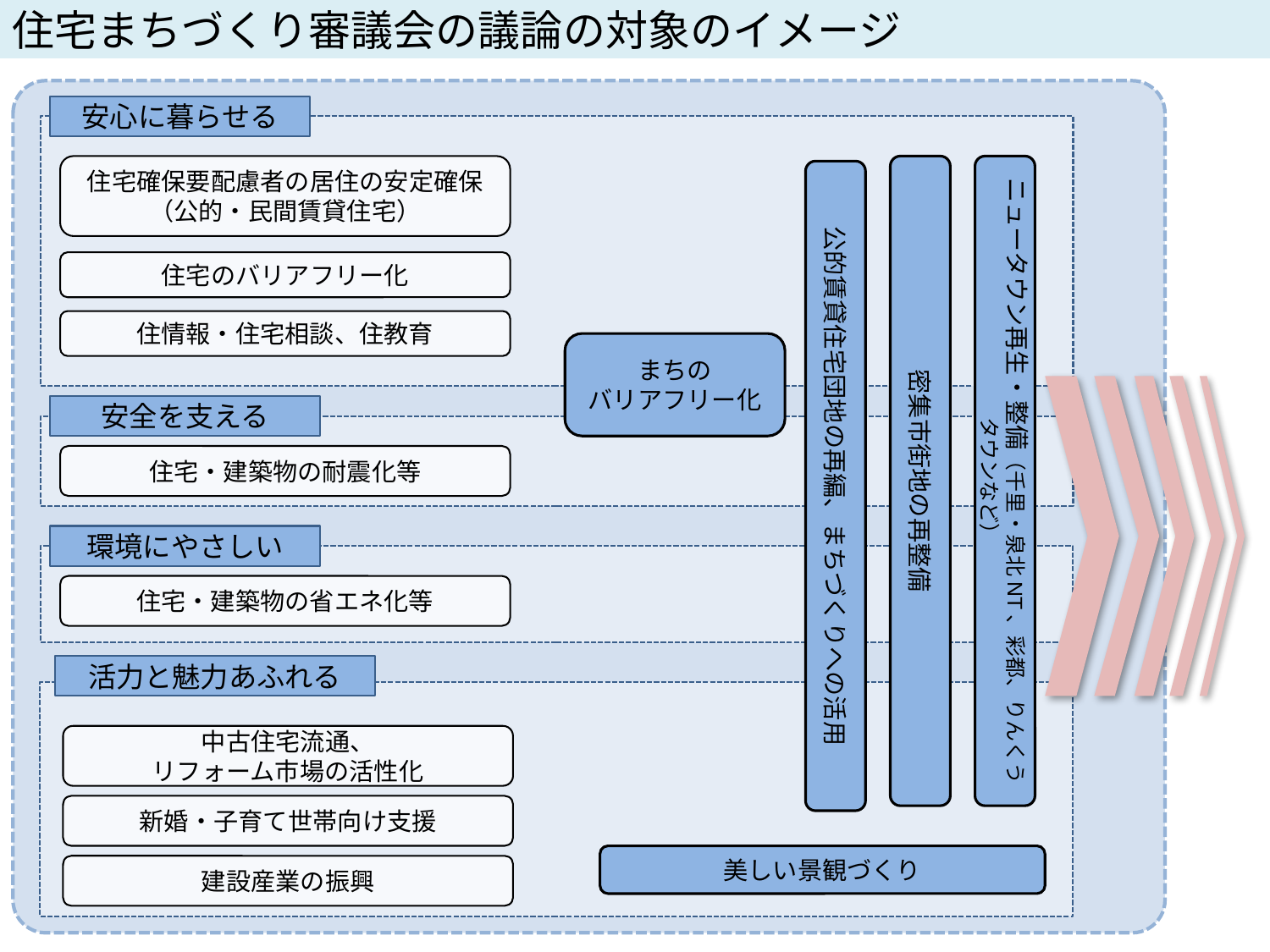

住宅まちづくり審議会の議論の対象のイメージ

安心に暮らせる

密集市街地の再整備
ニュータウン再生・整備（千里・泉北NT、彩都、りんくうタウンなど）
住宅確保要配慮者の居住の安定確保
（公的・民間賃貸住宅）
公的賃貸住宅団地の再編、まちづくりへの活用
住宅のバリアフリー化
住情報・住宅相談、住教育
まちの
バリアフリー化

安全を支える

住宅・建築物の耐震化等
環境にやさしい

住宅・建築物の省エネ化等
活力と魅力あふれる

中古住宅流通、
リフォーム市場の活性化
新婚・子育て世帯向け支援
美しい景観づくり
建設産業の振興